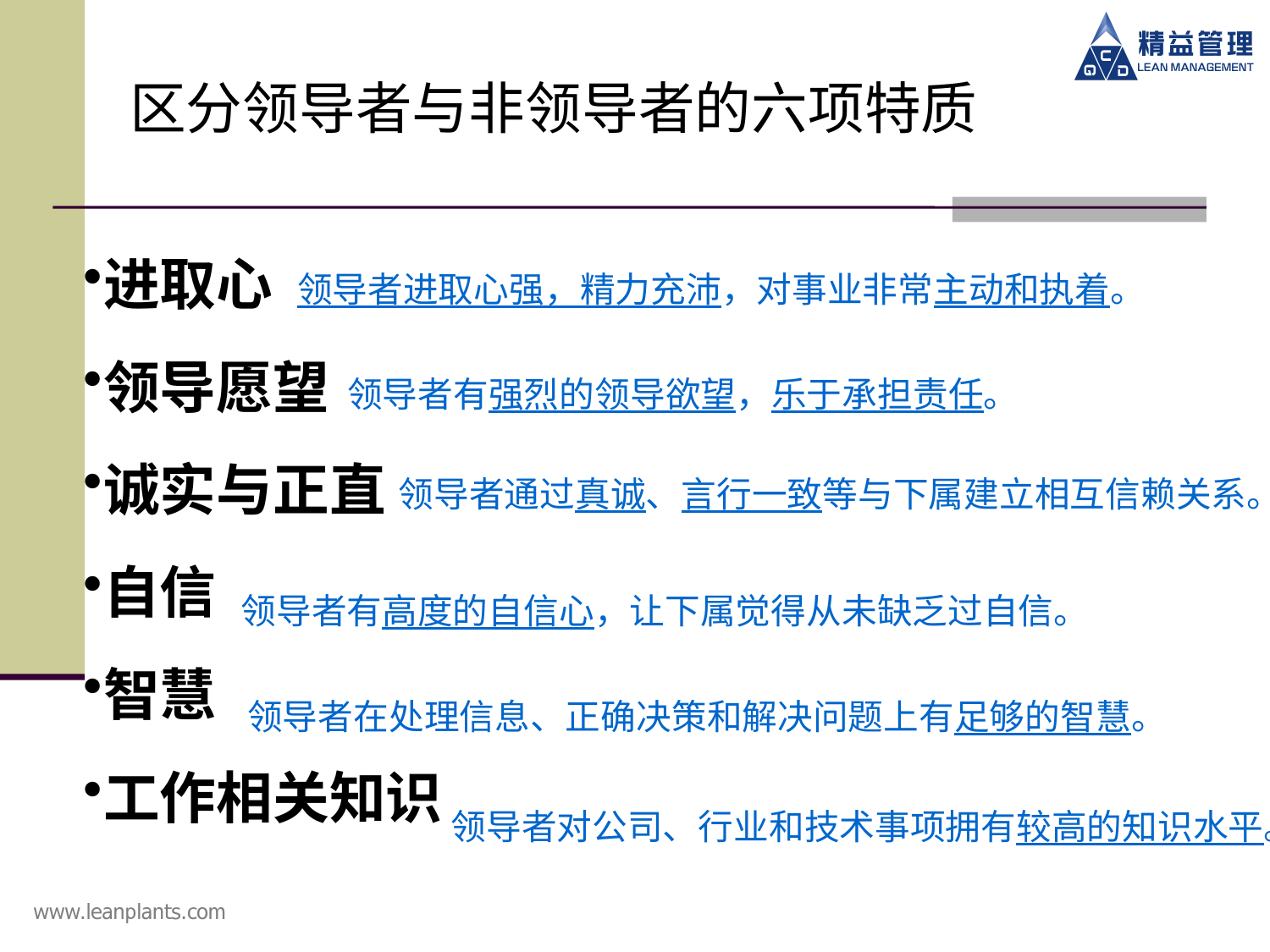

区分领导者与非领导者的六项特质
进取心
领导愿望
诚实与正直
自信
智慧
工作相关知识
领导者进取心强，精力充沛，对事业非常主动和执着。
领导者有强烈的领导欲望，乐于承担责任。
领导者通过真诚、言行一致等与下属建立相互信赖关系。
领导者有高度的自信心，让下属觉得从未缺乏过自信。
领导者在处理信息、正确决策和解决问题上有足够的智慧。
领导者对公司、行业和技术事项拥有较高的知识水平。
29